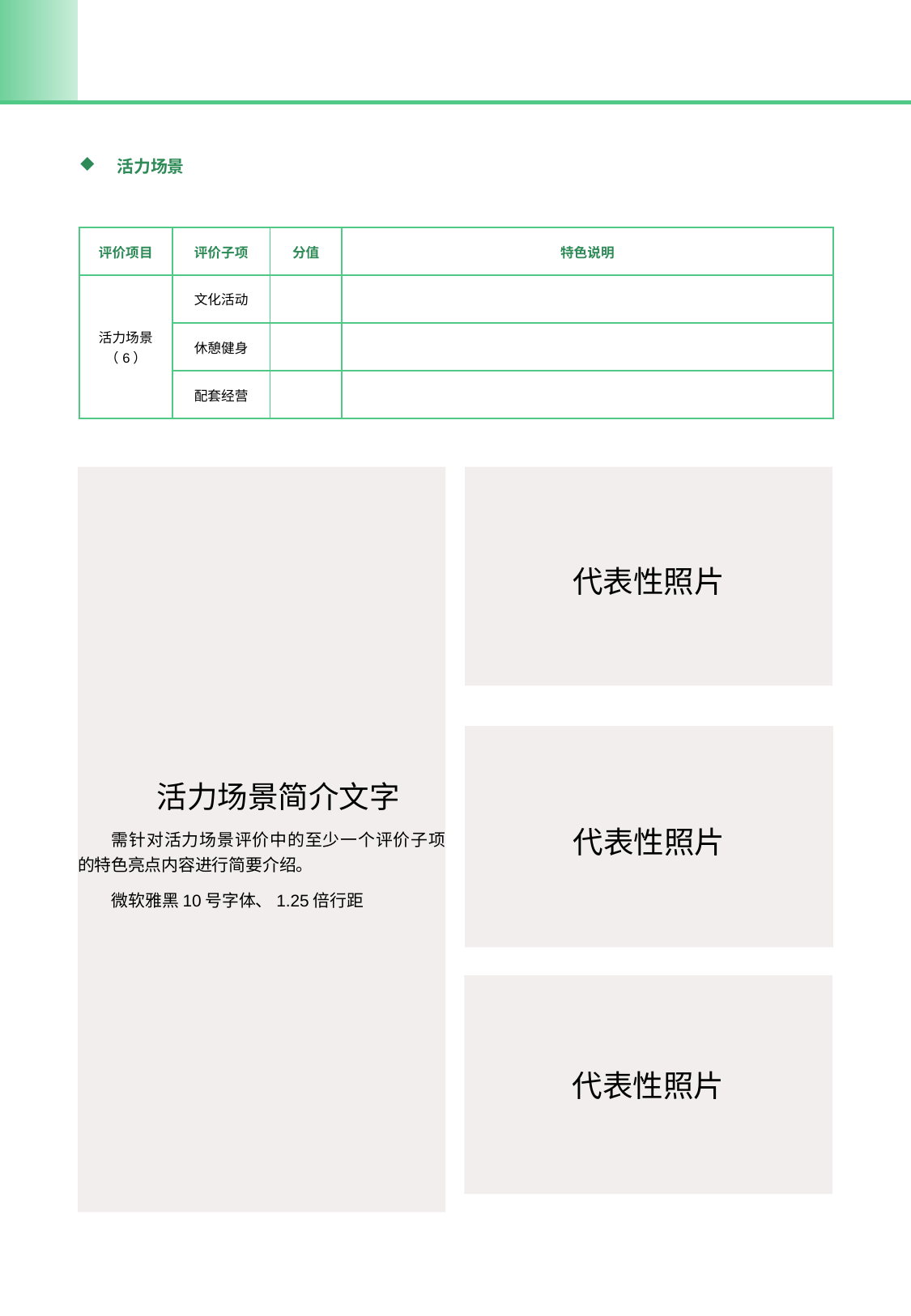

活力场景
| 评价项目 | 评价子项 | 分值 | 特色说明 |
| --- | --- | --- | --- |
| 活力场景 （6） | 文化活动 |  |  |
|  | 休憩健身 |  |  |
|  | 配套经营 |  |  |
活力场景简介文字
需针对活力场景评价中的至少一个评价子项的特色亮点内容进行简要介绍。
微软雅黑10号字体、1.25倍行距
代表性照片
代表性照片
代表性照片